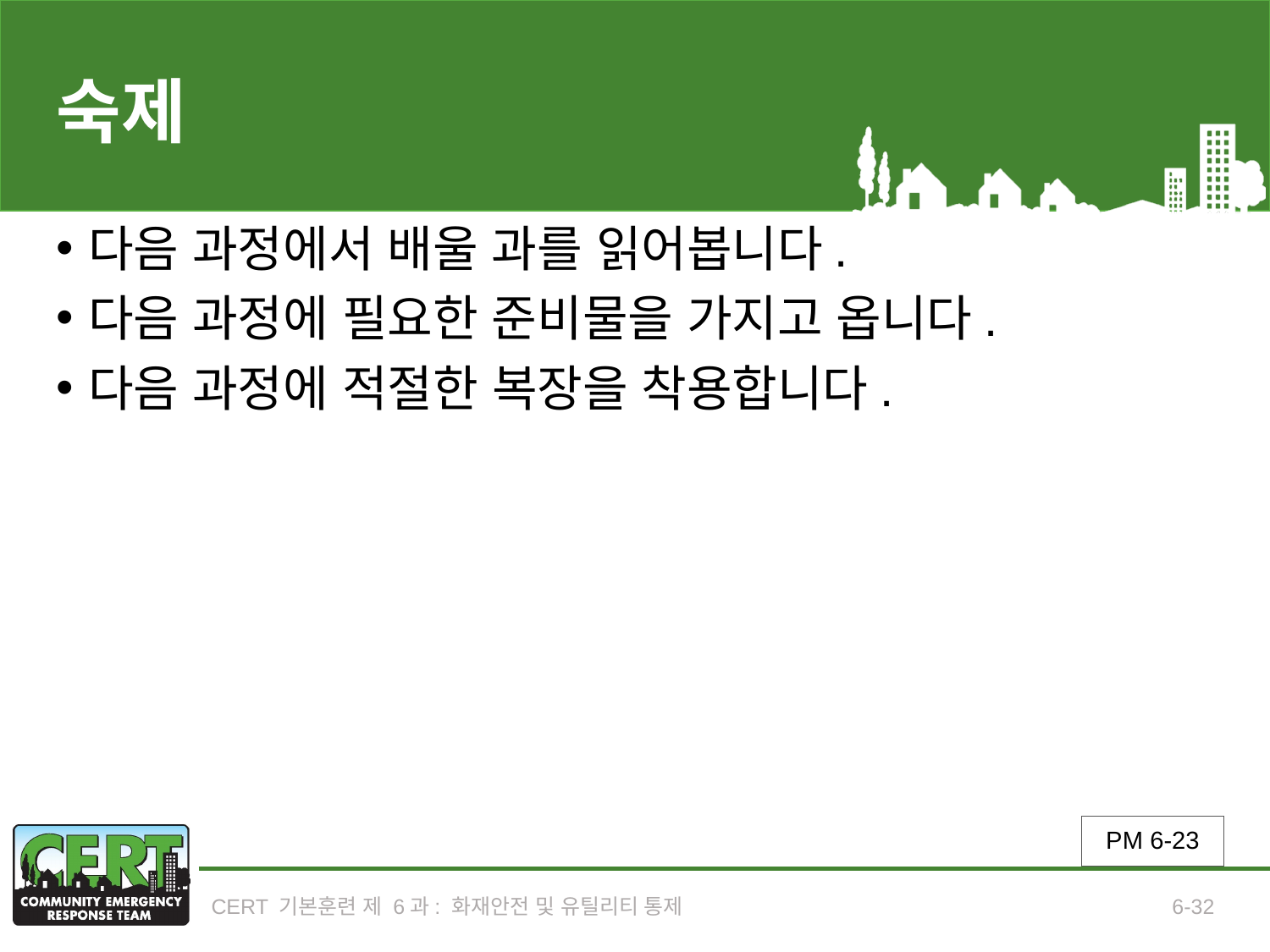

# 숙제
다음 과정에서 배울 과를 읽어봅니다.
다음 과정에 필요한 준비물을 가지고 옵니다.
다음 과정에 적절한 복장을 착용합니다.
PM 6-23
CERT 기본훈련 제 6과: 화재안전 및 유틸리티 통제
6-32